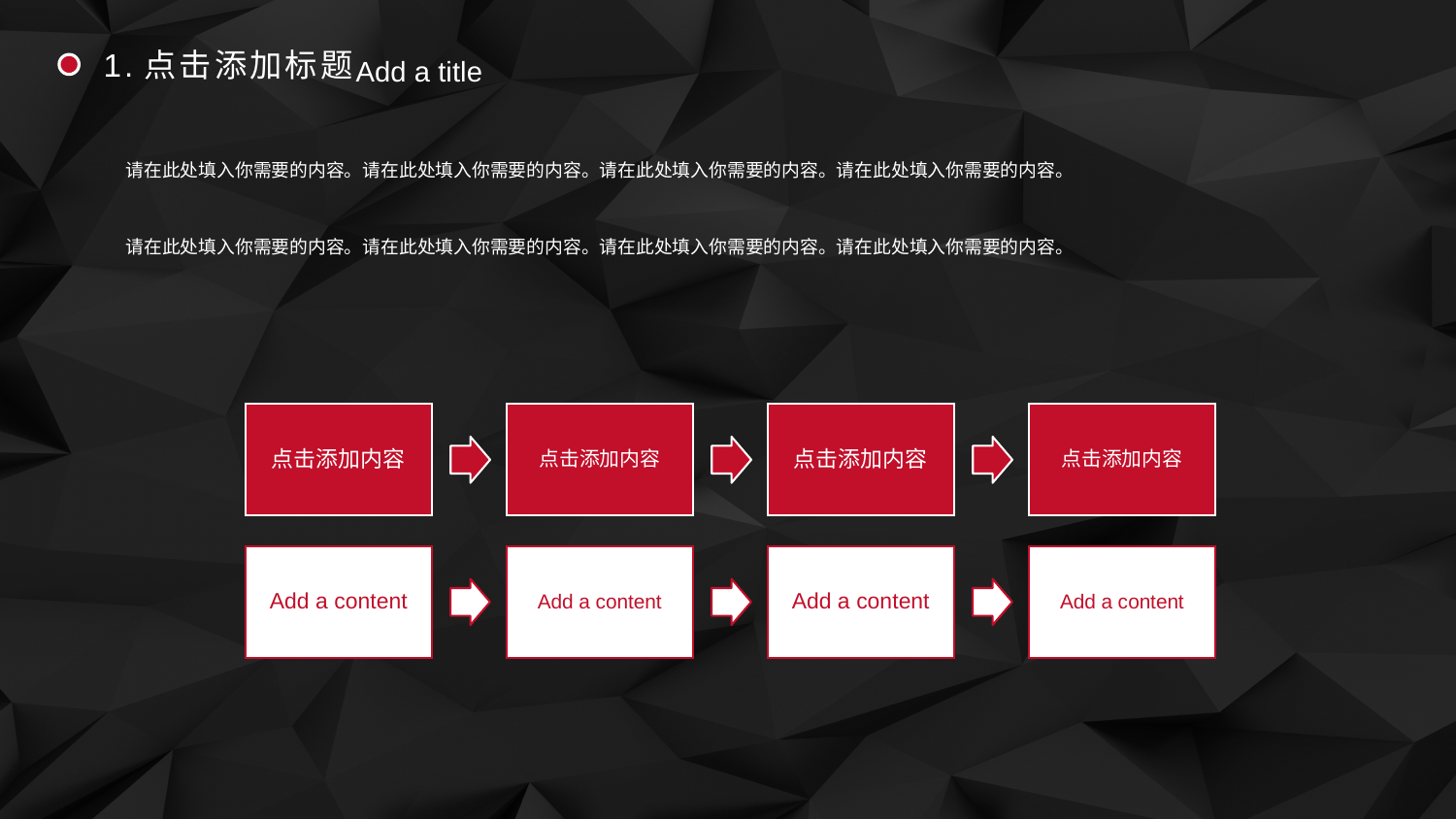

1.点击添加标题
Add a title

请在此处填入你需要的内容。请在此处填入你需要的内容。请在此处填入你需要的内容。请在此处填入你需要的内容。

请在此处填入你需要的内容。请在此处填入你需要的内容。请在此处填入你需要的内容。请在此处填入你需要的内容。

点击添加内容

点击添加内容

点击添加内容

点击添加内容
Add a content

Add a content

Add a content

Add a content